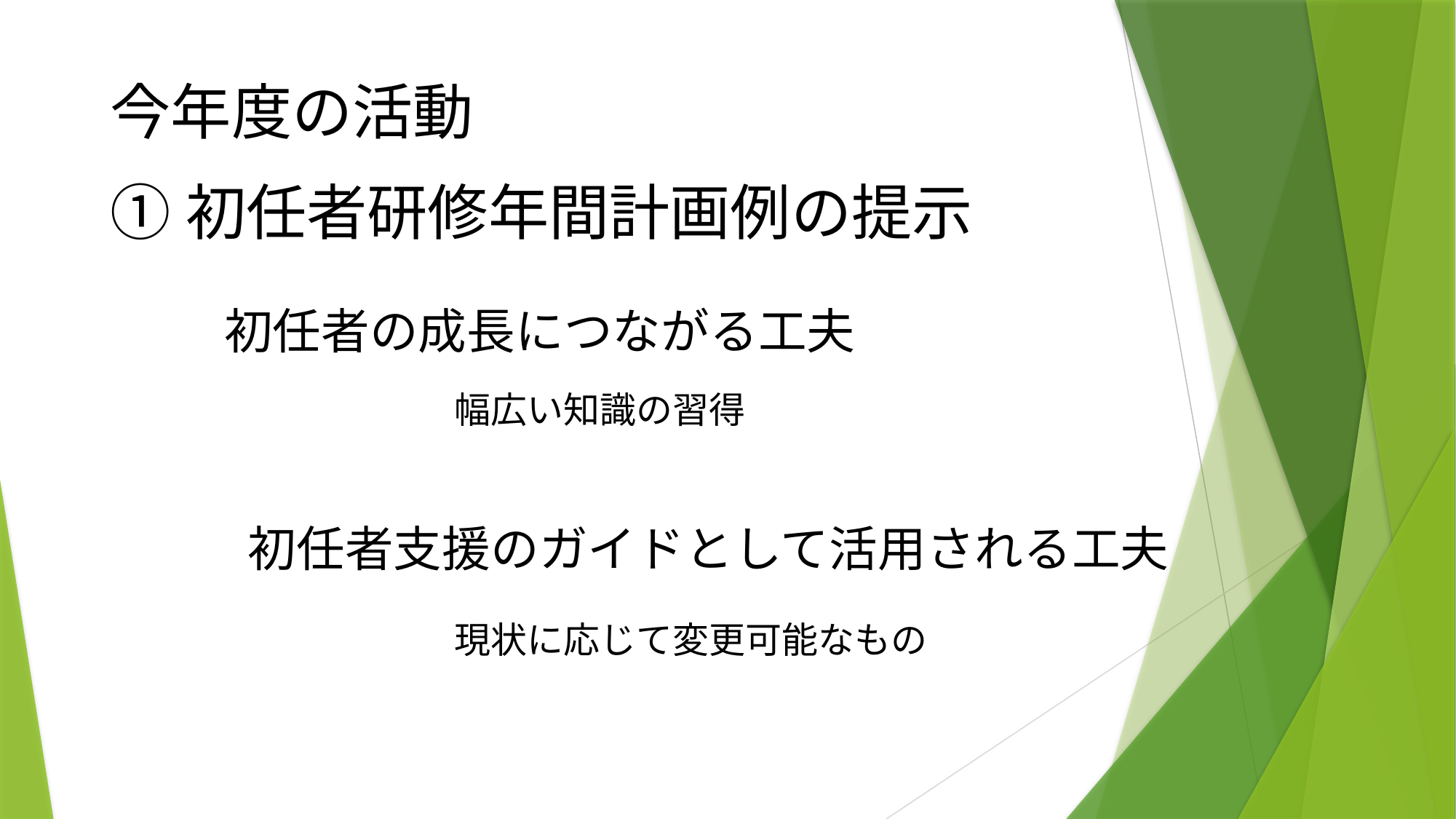

今年度の活動
①初任者研修年間計画例の提示
# 初任者の成長につながる工夫
幅広い知識の習得
初任者支援のガイドとして活用される工夫
現状に応じて変更可能なもの